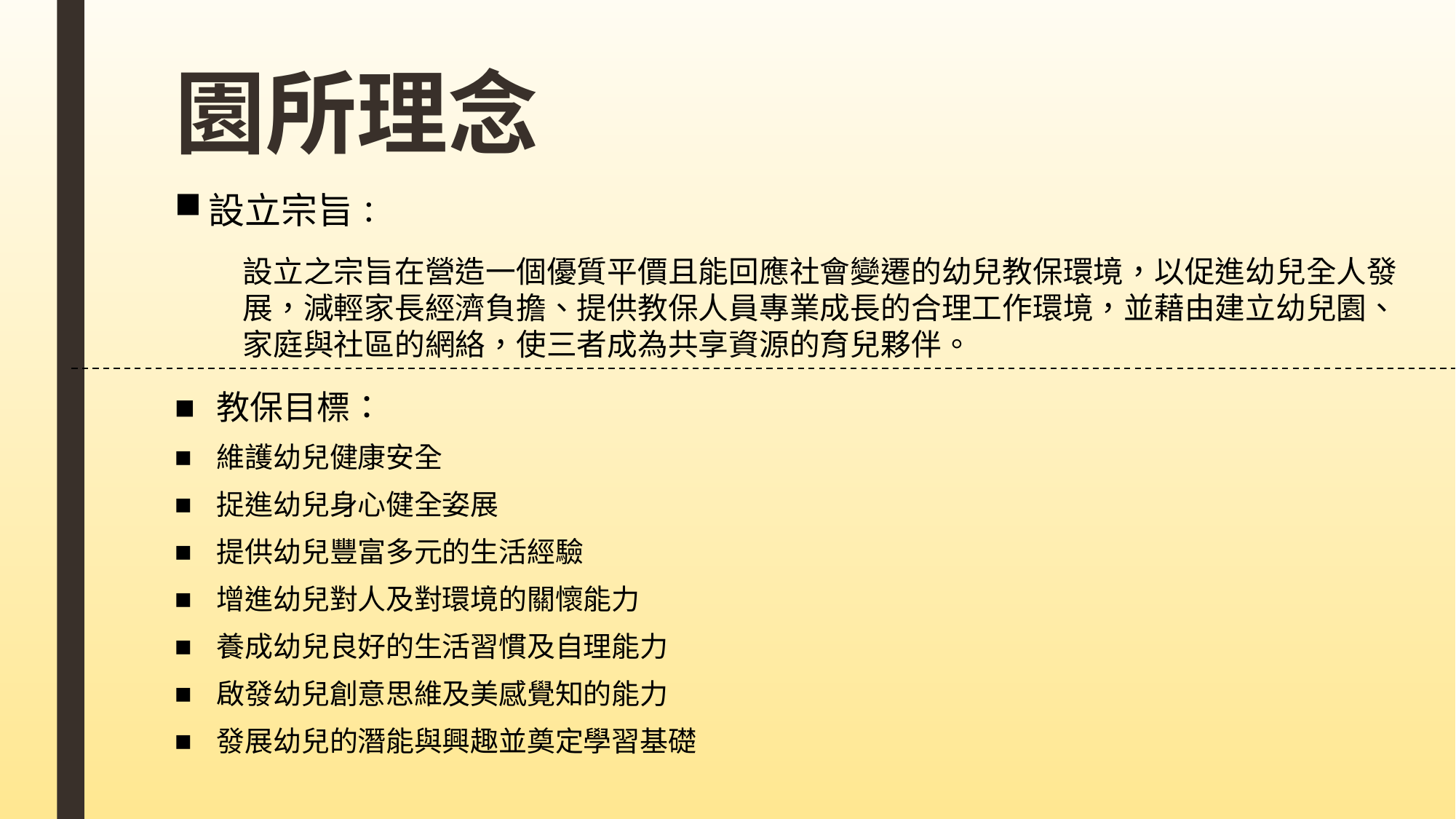

# 園所理念
設立宗旨：

設立之宗旨在營造一個優質平價且能回應社會變遷的幼兒教保環境，以促進幼兒全人發展，減輕家長經濟負擔、提供教保人員專業成長的合理工作環境，並藉由建立幼兒園、家庭與社區的網絡，使三者成為共享資源的育兒夥伴。

教保目標：
維護幼兒健康安全
捉進幼兒身心健全姿展
提供幼兒豐富多元的生活經驗
增進幼兒對人及對環境的關懷能力
養成幼兒良好的生活習慣及自理能力
啟發幼兒創意思維及美感覺知的能力
發展幼兒的潛能與興趣並奠定學習基礎